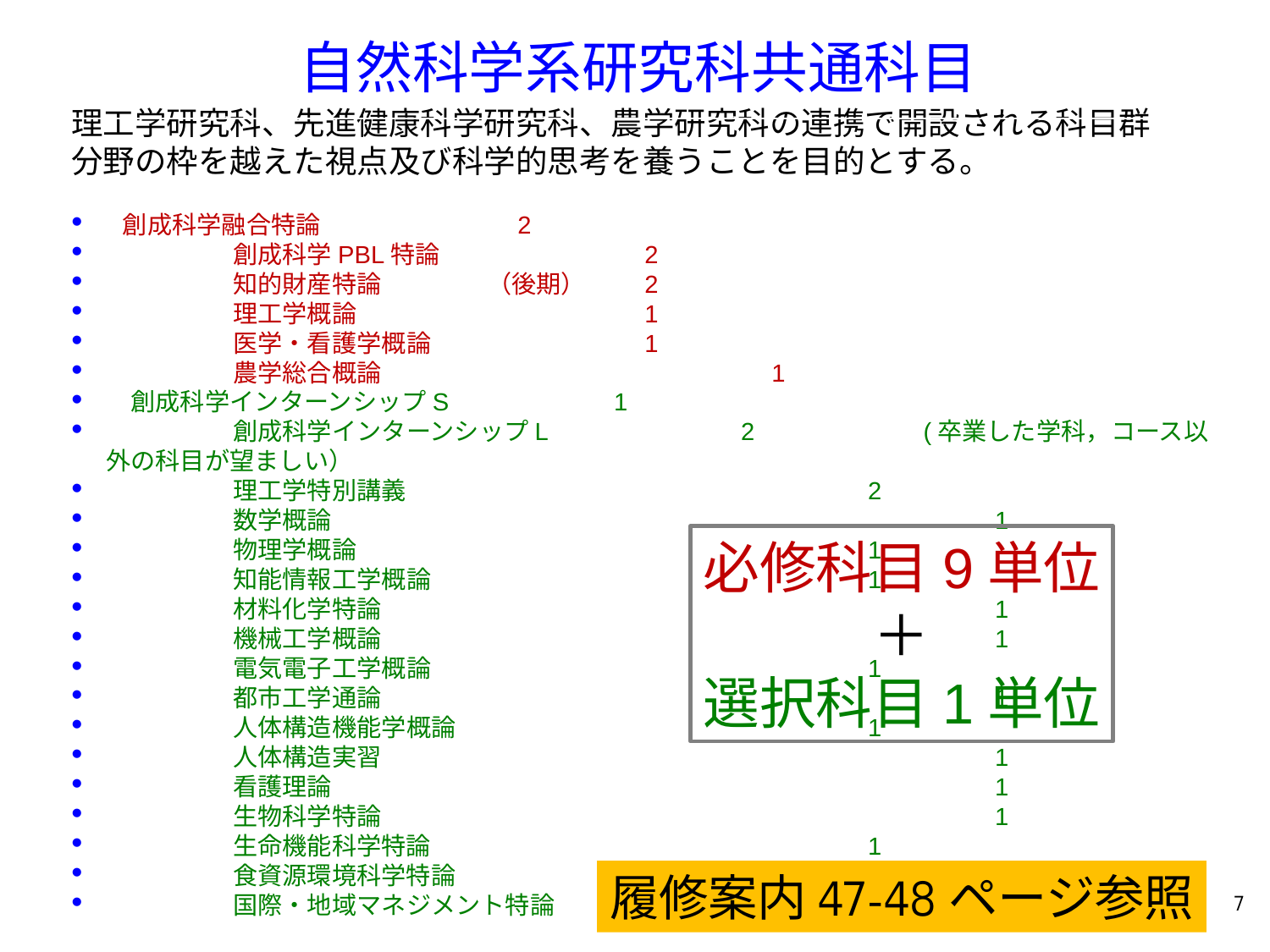

自然科学系研究科共通科目
理工学研究科、先進健康科学研究科、農学研究科の連携で開設される科目群
分野の枠を越えた視点及び科学的思考を養うことを目的とする。

  創成科学融合特論		　2
	創成科学PBL特論		　2
	知的財産特論	（後期）	　2
	理工学概論			　1
	医学・看護学概論		　1
	農学総合概論			　1
　創成科学インターンシップS		1
	創成科学インターンシップL		2	　　(卒業した学科，コース以外の科目が望ましい）
	理工学特別講義				2
	数学概論						1
	物理学概論					1
	知能情報工学概論				1
	材料化学特論					1
	機械工学概論					1
	電気電子工学概論				1
	都市工学通論					1
	人体構造機能学概論				1
	人体構造実習					1
	看護理論						1
	生物科学特論					1
	生命機能科学特論				1
	食資源環境科学特論				1
	国際・地域マネジメント特論		　　　 1

必修科目9単位
＋
選択科目1単位
履修案内47-48ページ参照
7